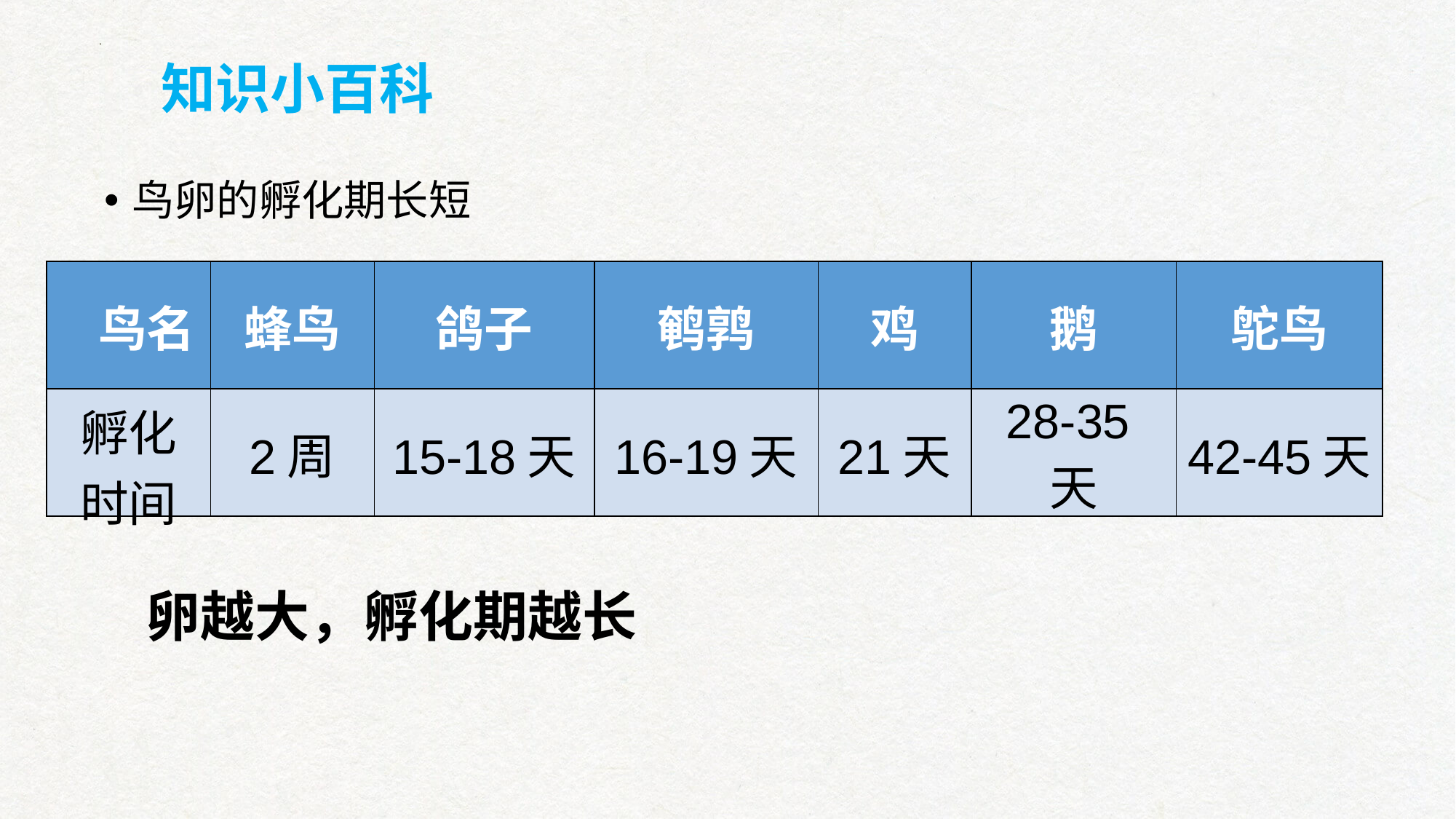

知识小百科
鸟卵的孵化期长短
| 鸟名 | 蜂鸟 | 鸽子 | 鹌鹑 | 鸡 | 鹅 | 鸵鸟 |
| --- | --- | --- | --- | --- | --- | --- |
| 孵化时间 | 2周 | 15-18天 | 16-19天 | 21天 | 28-35天 | 42-45天 |
卵越大，孵化期越长